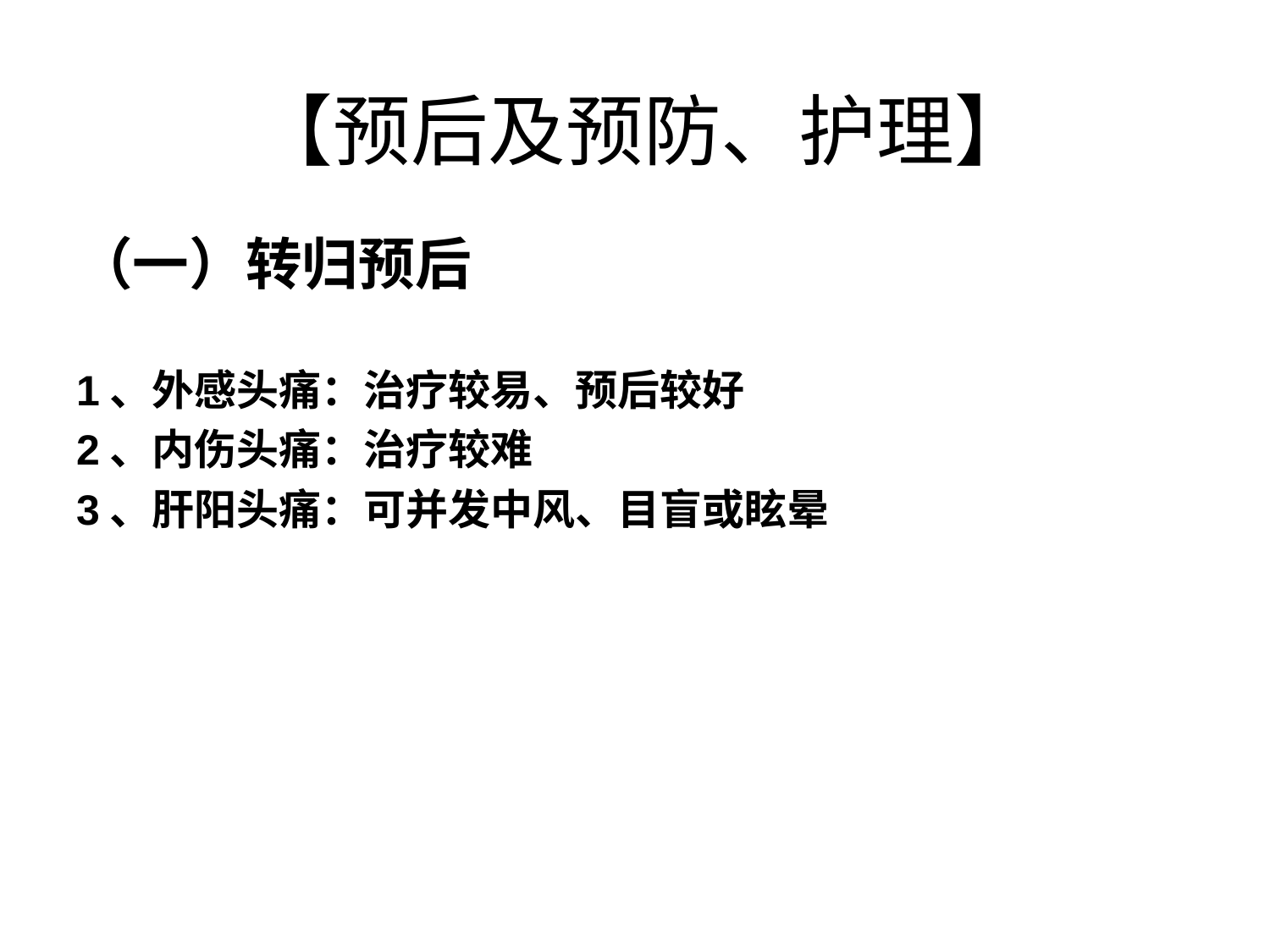

# 【预后及预防、护理】
（一）转归预后

1、外感头痛：治疗较易、预后较好
2、内伤头痛：治疗较难
3、肝阳头痛：可并发中风、目盲或眩晕